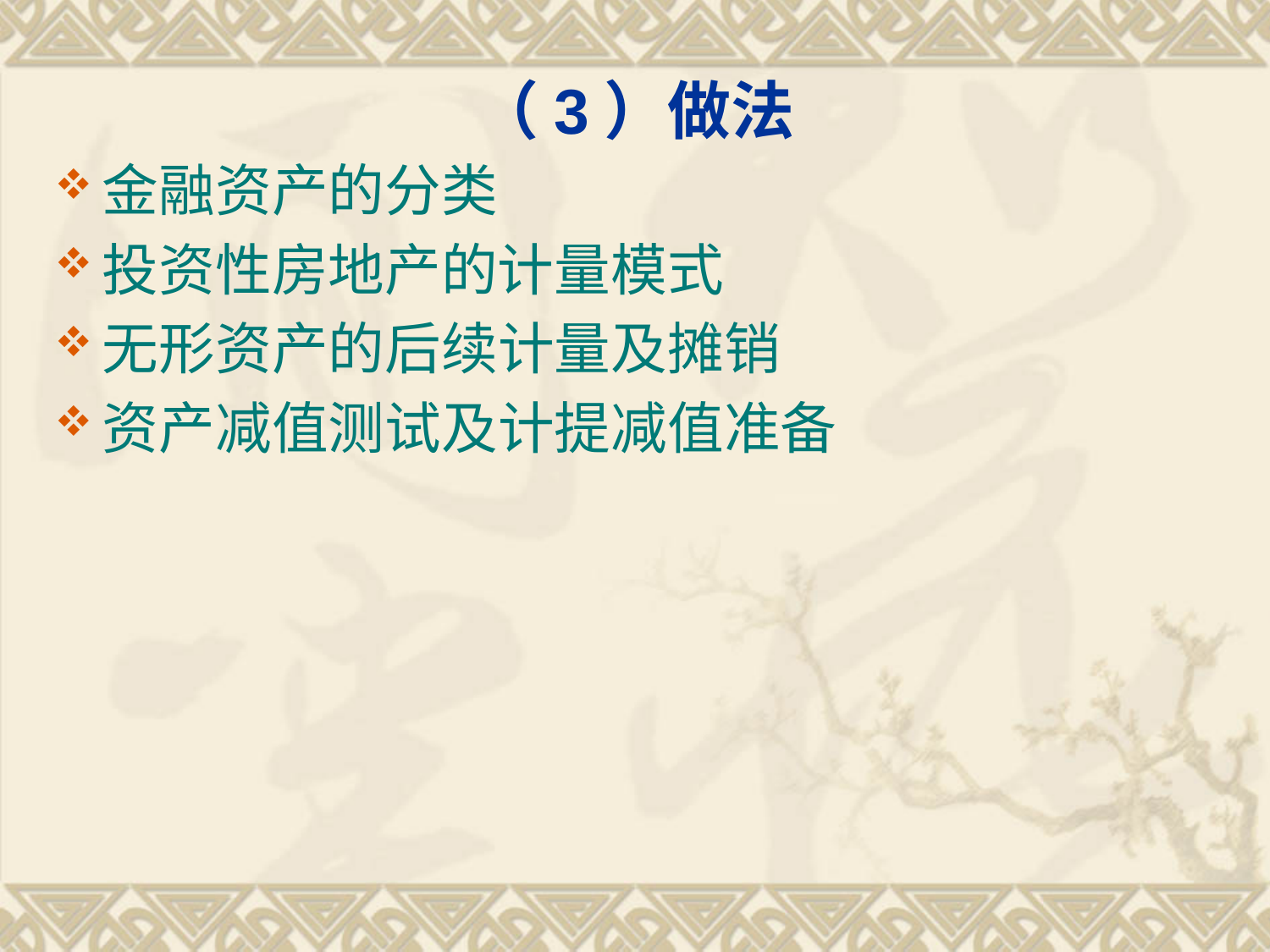

# （3）做法
金融资产的分类
投资性房地产的计量模式
无形资产的后续计量及摊销
资产减值测试及计提减值准备